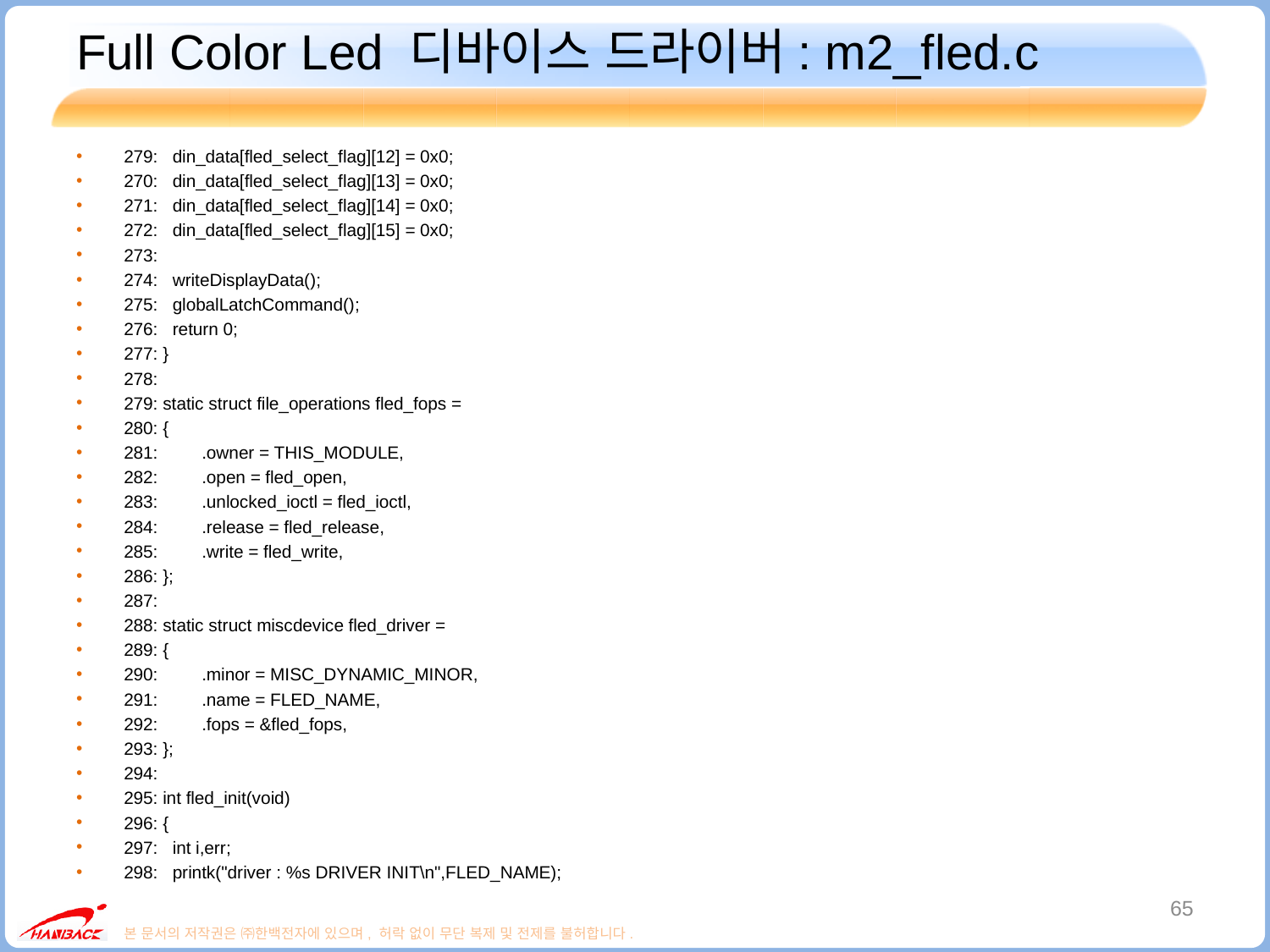

# Full Color Led 디바이스 드라이버: m2_fled.c
279:   din_data[fled_select_flag][12] = 0x0;
270:   din_data[fled_select_flag][13] = 0x0;
271:   din_data[fled_select_flag][14] = 0x0;
272:   din_data[fled_select_flag][15] = 0x0;
273:
274:   writeDisplayData();
275:   globalLatchCommand();
276:   return 0;
277: }
278:
279: static struct file_operations fled_fops =
280: {
281:         .owner = THIS_MODULE,
282:         .open = fled_open,
283:         .unlocked_ioctl = fled_ioctl,
284:         .release = fled_release,
285:         .write = fled_write,
286: };
287:
288: static struct miscdevice fled_driver =
289: {
290:         .minor = MISC_DYNAMIC_MINOR,
291:         .name = FLED_NAME,
292:         .fops = &fled_fops,
293: };
294:
295: int fled_init(void)
296: {
297:   int i,err;
298:   printk("driver : %s DRIVER INIT\n",FLED_NAME);
65